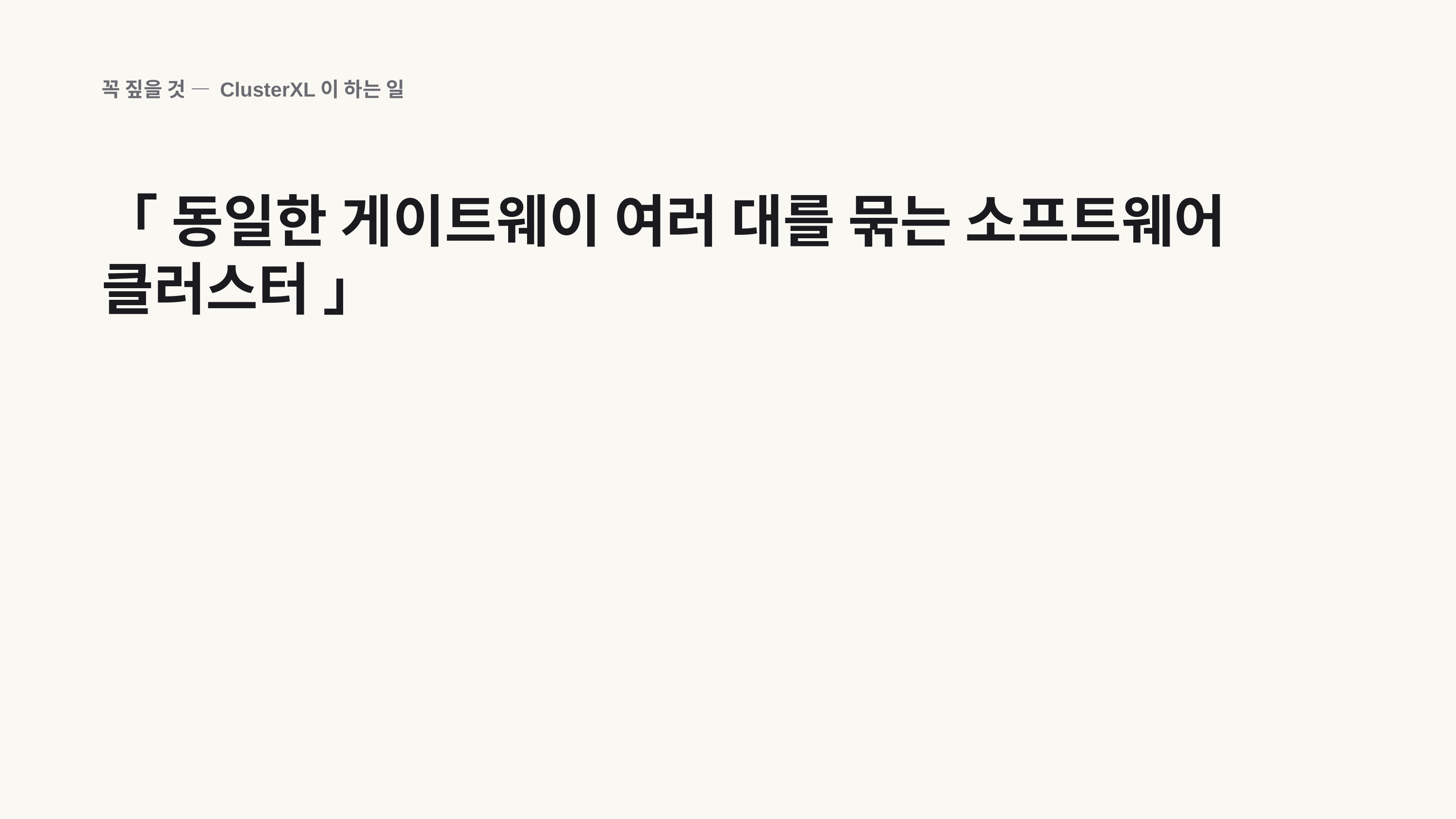

꼭 짚을 것 — ClusterXL이 하는 일
「 동일한 게이트웨이 여러 대를 묶는 소프트웨어 클러스터 」